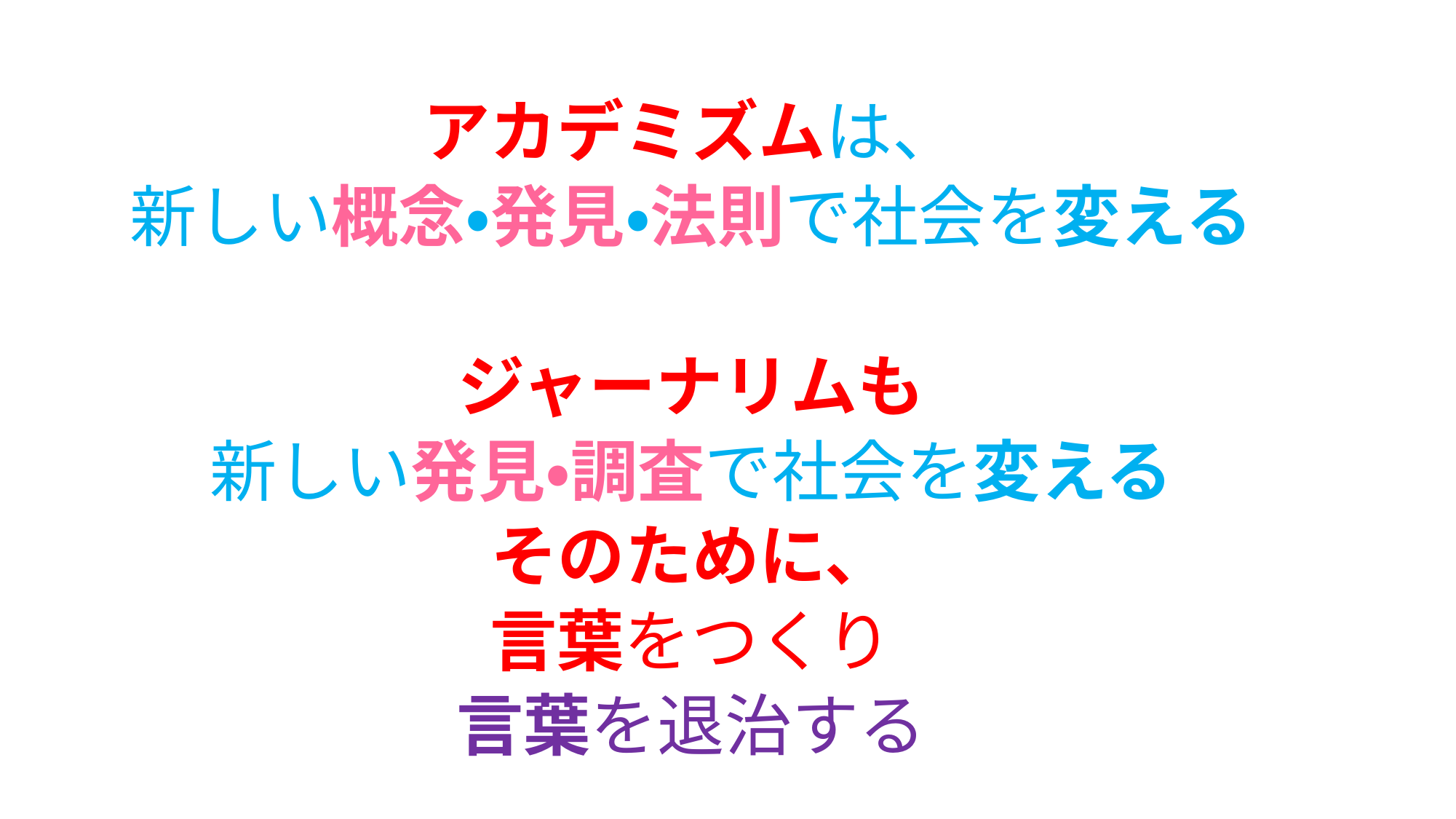

アカデミズムは、
新しい概念・発見・法則で社会を変える

ジャーナリムも
新しい発見・調査で社会を変える
そのために、
言葉をつくり
言葉を退治する